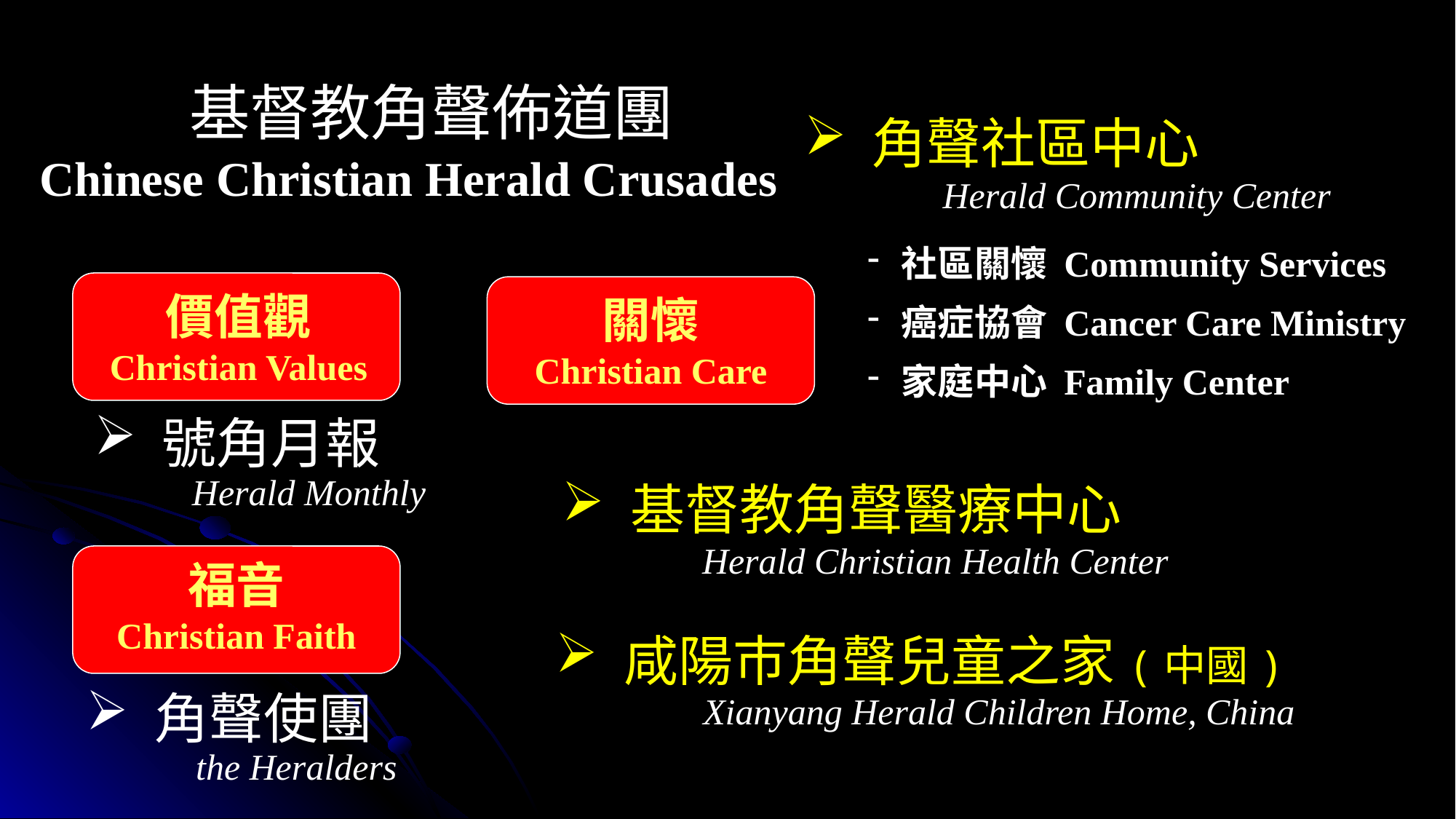

基督教角聲佈道團
角聲社區中心
Chinese Christian Herald Crusades
Herald Community Center
社區關懷 Community Services
癌症協會 Cancer Care Ministry
家庭中心 Family Center

價值觀
Christian Values
關懷
Christian Care
號角月報

Herald Monthly
基督教角聲醫療中心
Herald Christian Health Center

福音
Christian Faith
咸陽巿角聲兒童之家(中國)
角聲使團
Xianyang Herald Children Home, China
the Heralders